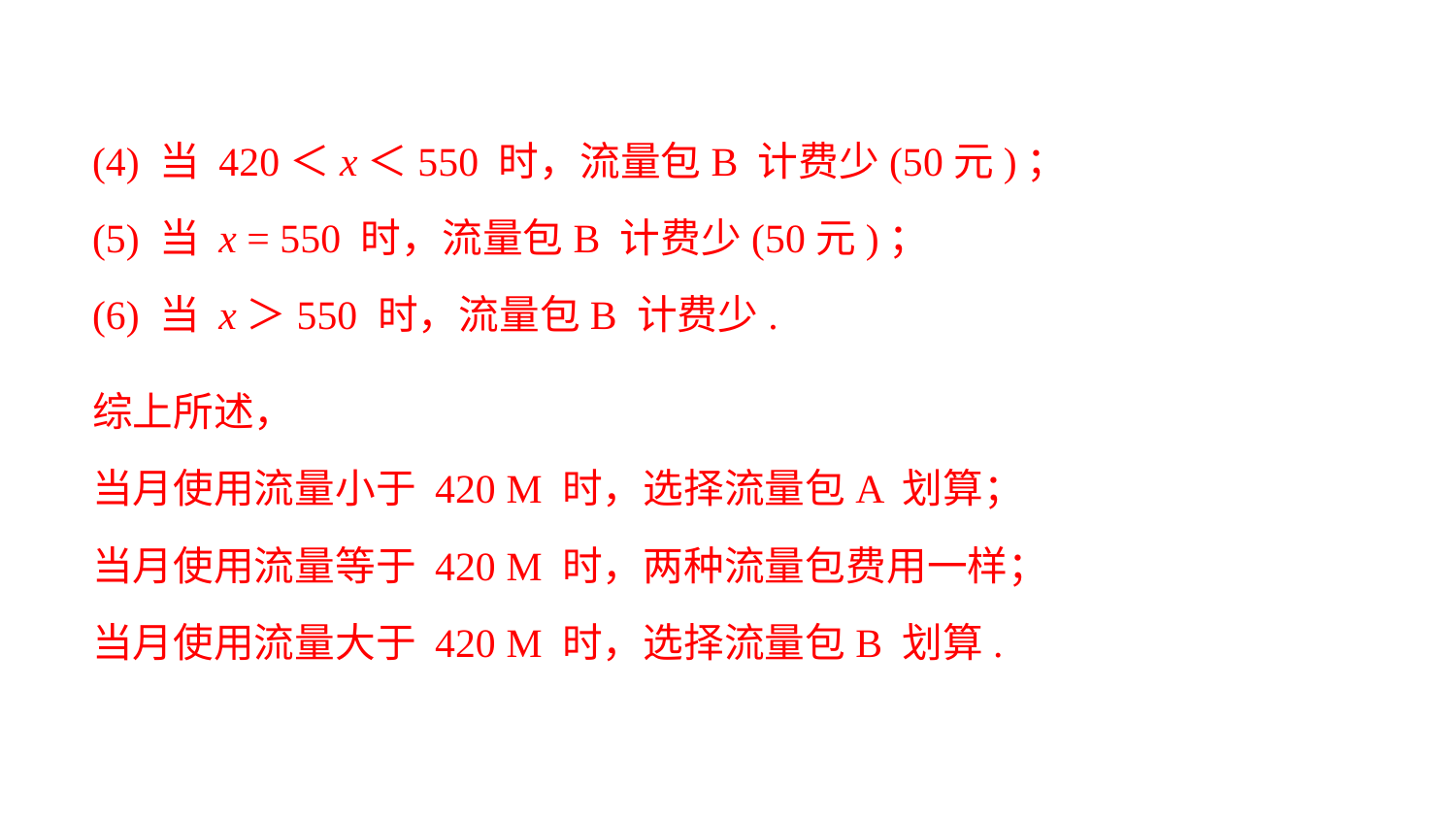

(4) 当 420＜x＜550 时，流量包B 计费少(50元)；
(5) 当 x = 550 时，流量包B 计费少(50元)；
(6) 当 x＞550 时，流量包B 计费少.
综上所述，
当月使用流量小于 420 M 时，选择流量包A 划算；
当月使用流量等于 420 M 时，两种流量包费用一样；
当月使用流量大于 420 M 时，选择流量包B 划算.